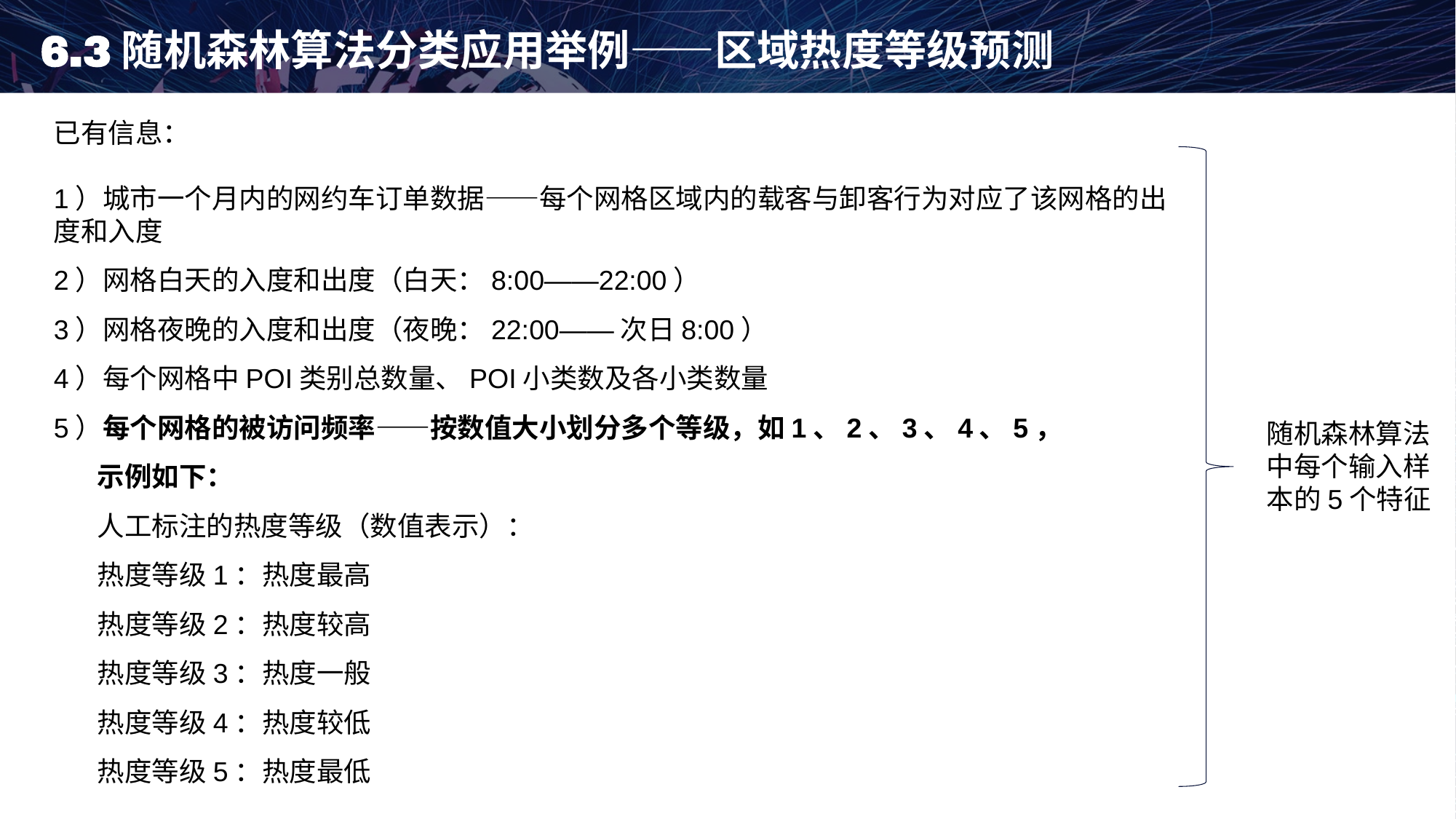

# 6.3随机森林算法分类应用举例——区域热度等级预测
已有信息：

1）城市一个月内的网约车订单数据——每个网格区域内的载客与卸客行为对应了该网格的出度和入度
2）网格白天的入度和出度（白天：8:00——22:00）
3）网格夜晚的入度和出度（夜晚：22:00——次日8:00）
4）每个网格中POI类别总数量、POI小类数及各小类数量
5）每个网格的被访问频率——按数值大小划分多个等级，如1、2、3、4、5，
      示例如下：
      人工标注的热度等级（数值表示）：
      热度等级1：热度最高
      热度等级2：热度较高
      热度等级3：热度一般
      热度等级4：热度较低
      热度等级5：热度最低

随机森林算法中每个输入样本的5个特征